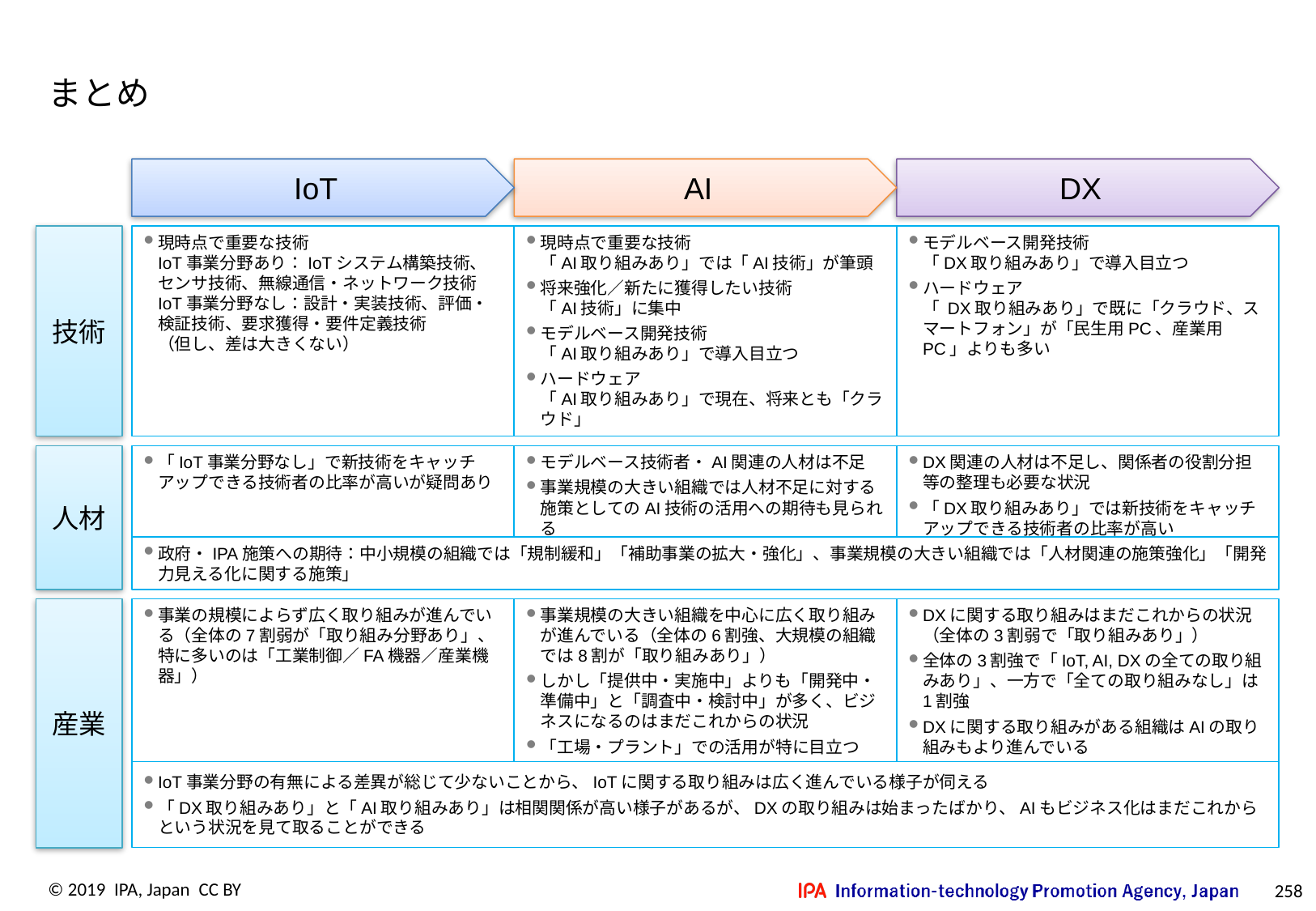

# まとめ
IoT
AI
DX
技術
現時点で重要な技術
IoT事業分野あり：IoTシステム構築技術、センサ技術、無線通信・ネットワーク技術
IoT事業分野なし：設計・実装技術、評価・検証技術、要求獲得・要件定義技術
（但し、差は大きくない）
現時点で重要な技術
「AI取り組みあり」では「AI技術」が筆頭
将来強化／新たに獲得したい技術
「AI技術」に集中
モデルベース開発技術
「AI取り組みあり」で導入目立つ
ハードウェア
「AI取り組みあり」で現在、将来とも「クラウド」
モデルベース開発技術
「DX取り組みあり」で導入目立つ
ハードウェア
「 DX取り組みあり」で既に「クラウド、スマートフォン」が「民生用PC、産業用PC」よりも多い
人材
「IoT事業分野なし」で新技術をキャッチアップできる技術者の比率が高いが疑問あり
モデルベース技術者・AI関連の人材は不足
事業規模の大きい組織では人材不足に対する施策としてのAI技術の活用への期待も見られる
DX関連の人材は不足し、関係者の役割分担等の整理も必要な状況
「DX取り組みあり」では新技術をキャッチアップできる技術者の比率が高い
政府・IPA施策への期待：中小規模の組織では「規制緩和」「補助事業の拡大・強化」、事業規模の大きい組織では「人材関連の施策強化」「開発力見える化に関する施策」
産業
事業の規模によらず広く取り組みが進んでいる（全体の7割弱が「取り組み分野あり」、特に多いのは「工業制御／FA機器／産業機器」）
事業規模の大きい組織を中心に広く取り組みが進んでいる（全体の6割強、大規模の組織では8割が「取り組みあり」）
しかし「提供中・実施中」よりも「開発中・準備中」と「調査中・検討中」が多く、ビジネスになるのはまだこれからの状況
「工場・プラント」での活用が特に目立つ
DXに関する取り組みはまだこれからの状況（全体の3割弱で「取り組みあり」）
全体の3割強で「IoT, AI, DXの全ての取り組みあり」、一方で「全ての取り組みなし」は1割強
DXに関する取り組みがある組織はAIの取り組みもより進んでいる
IoT事業分野の有無による差異が総じて少ないことから、IoTに関する取り組みは広く進んでいる様子が伺える
「DX取り組みあり」と「AI取り組みあり」は相関関係が高い様子があるが、DXの取り組みは始まったばかり、AIもビジネス化はまだこれからという状況を見て取ることができる